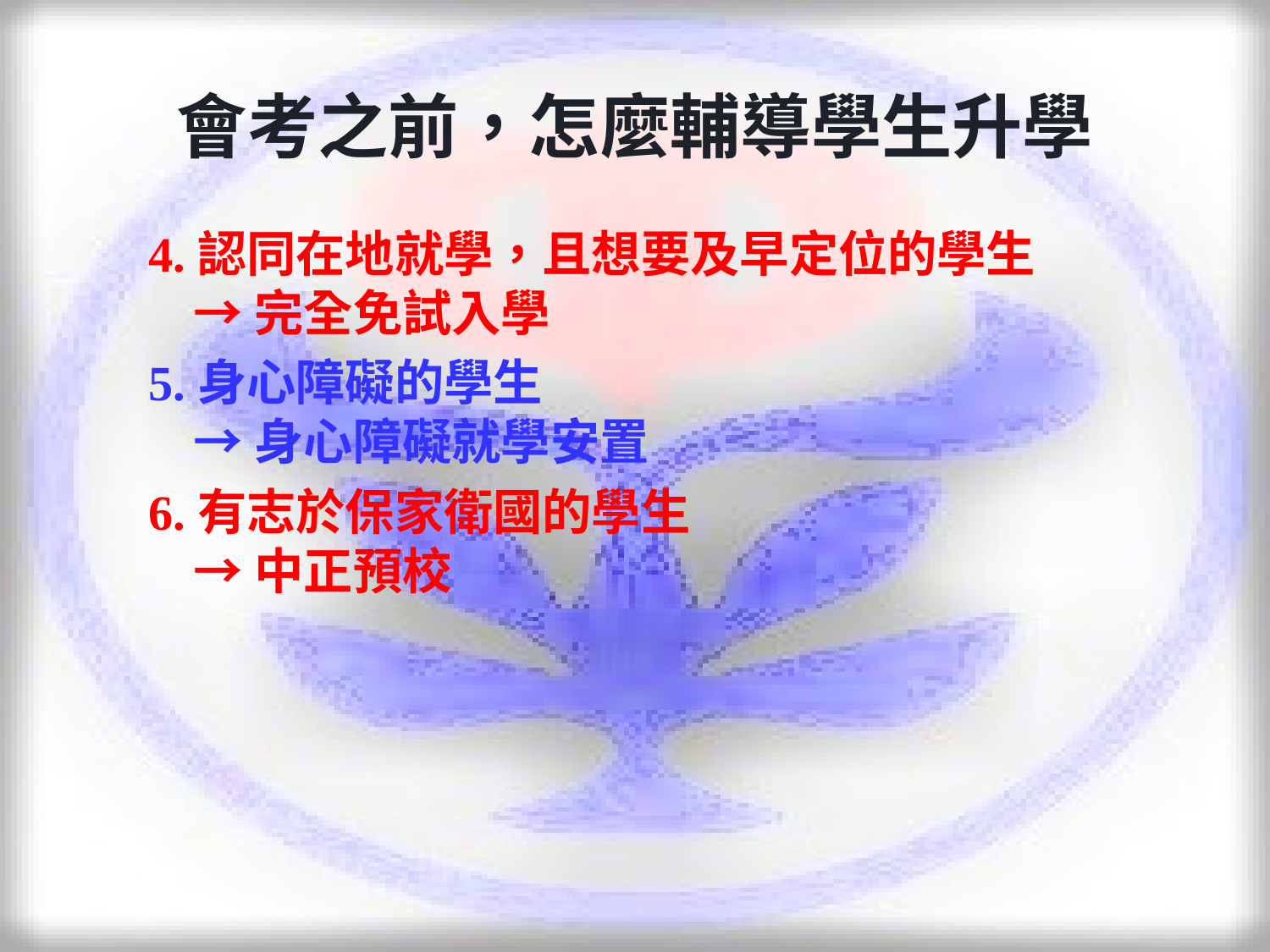

會考之前，怎麼輔導學生升學
4.認同在地就學，且想要及早定位的學生
    →完全免試入學
5.身心障礙的學生
    →身心障礙就學安置
6.有志於保家衛國的學生
    →中正預校